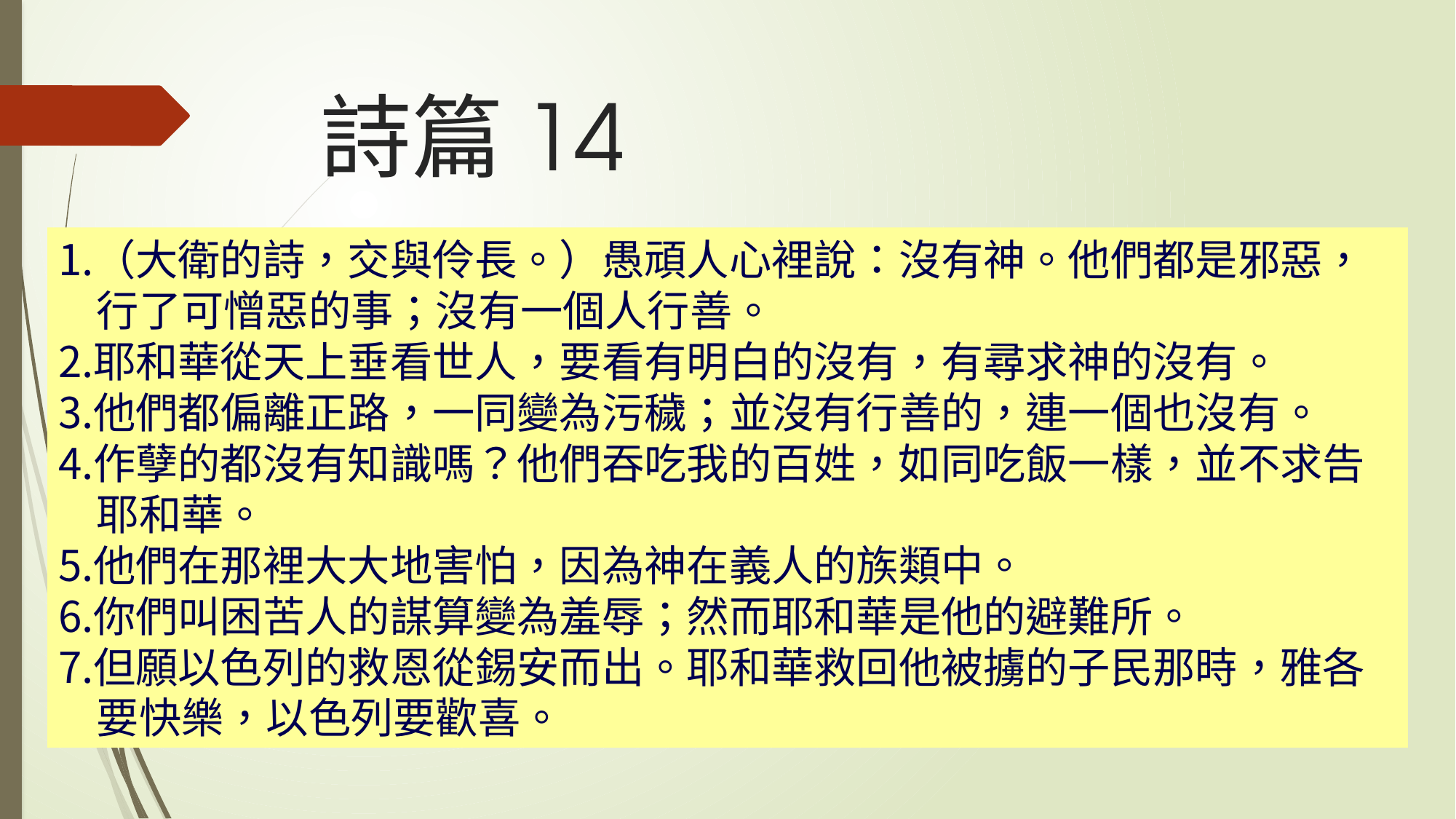

# 詩篇14
（大衛的詩，交與伶長。）愚頑人心裡說：沒有神。他們都是邪惡，
   行了可憎惡的事；沒有一個人行善。
耶和華從天上垂看世人，要看有明白的沒有，有尋求神的沒有。
他們都偏離正路，一同變為污穢；並沒有行善的，連一個也沒有。
作孽的都沒有知識嗎？他們吞吃我的百姓，如同吃飯一樣，並不求告
   耶和華。
他們在那裡大大地害怕，因為神在義人的族類中。
你們叫困苦人的謀算變為羞辱；然而耶和華是他的避難所。
但願以色列的救恩從錫安而出。耶和華救回他被擄的子民那時，雅各
   要快樂，以色列要歡喜。